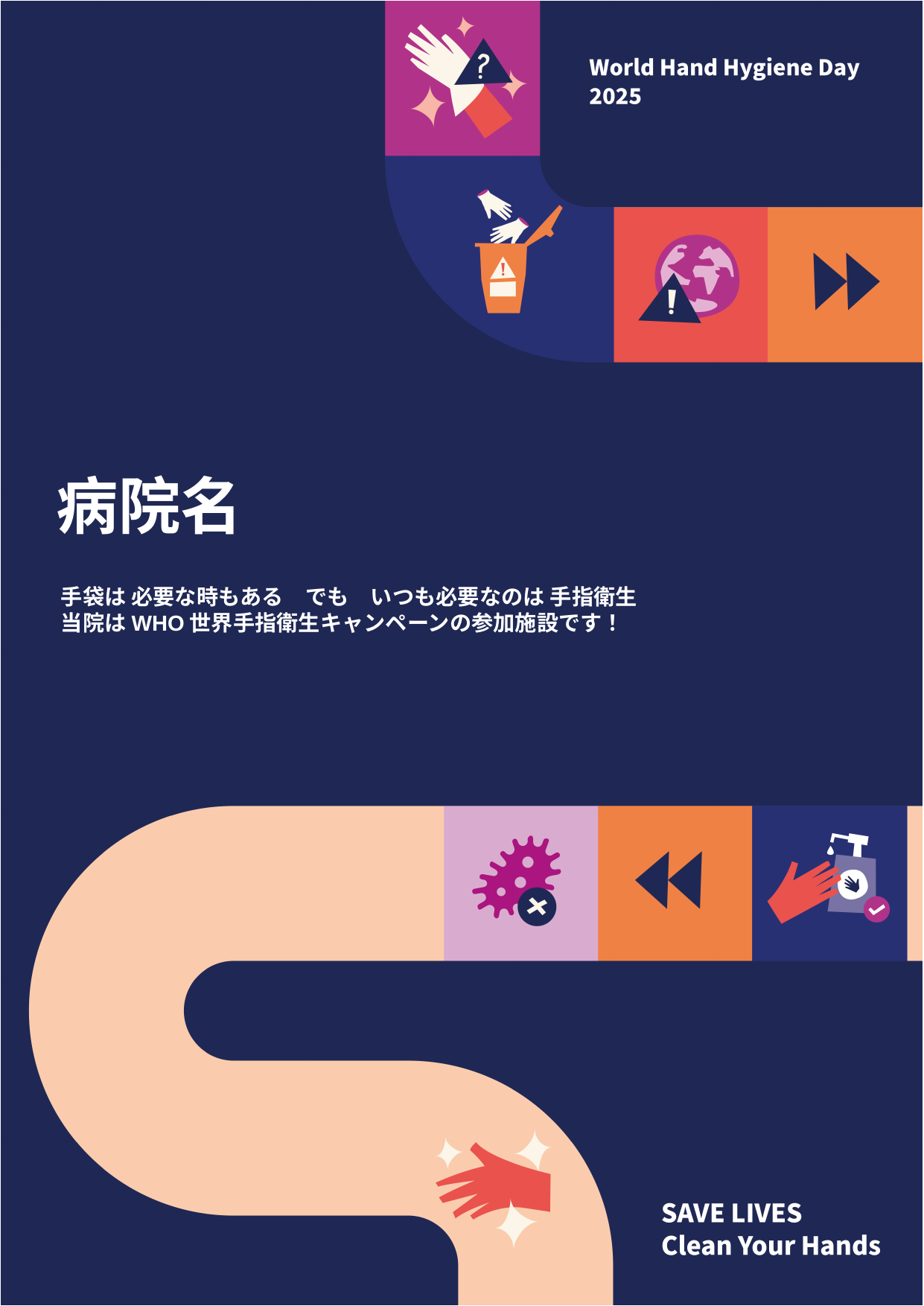

病院名
手袋は 必要な時もある　でも　いつも必要なのは 手指衛生
当院はWHO世界手指衛生キャンペーンの参加施設です！